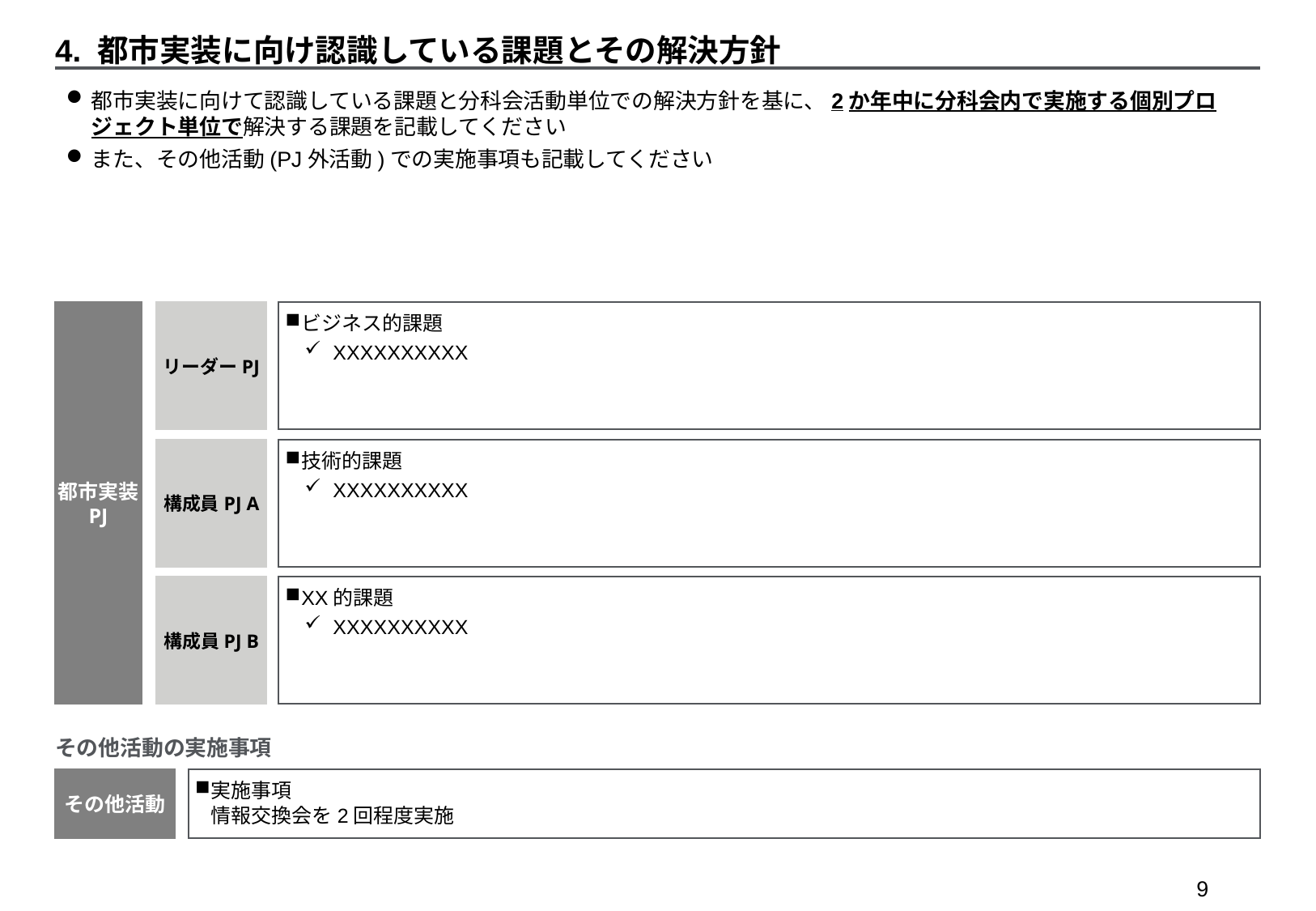

4. 都市実装に向け認識している課題とその解決方針
都市実装に向けて認識している課題と分科会活動単位での解決方針を基に、2か年中に分科会内で実施する個別プロジェクト単位で解決する課題を記載してください
また、その他活動(PJ外活動)での実施事項も記載してください
都市実装
PJ
リーダーPJ
ビジネス的課題
XXXXXXXXXX
構成員PJ A
技術的課題
XXXXXXXXXX
構成員PJ B
XX的課題
XXXXXXXXXX
その他活動の実施事項
その他活動
実施事項
情報交換会を2回程度実施
9